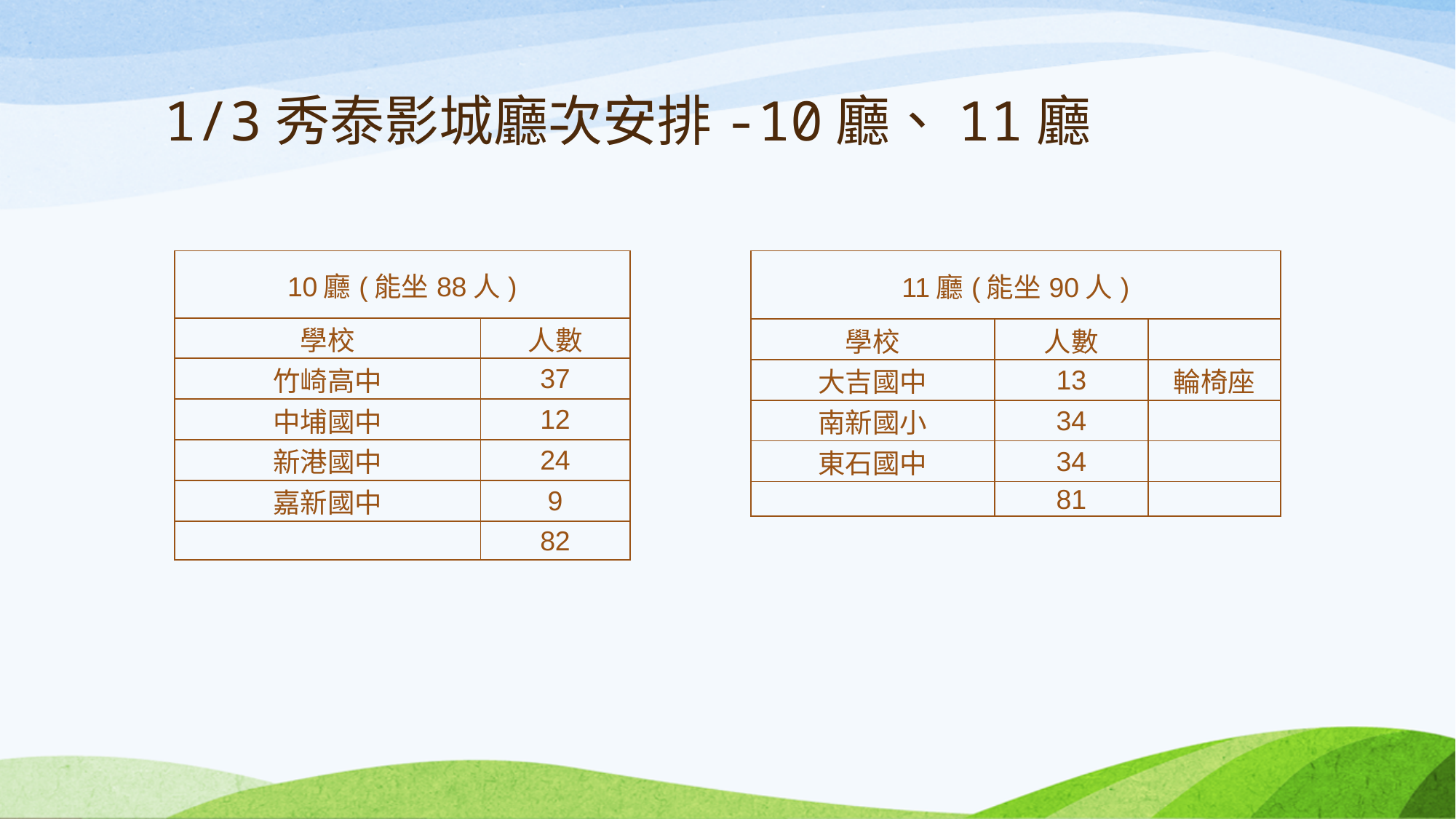

# 1/3秀泰影城廳次安排-10廳、11廳
| 10廳(能坐88人) |  |
| --- | --- |
| 學校 | 人數 |
| 竹崎高中 | 37 |
| 中埔國中 | 12 |
| 新港國中 | 24 |
| 嘉新國中 | 9 |
|  | 82 |
| 11廳(能坐90人) |  |  |
| --- | --- | --- |
| 學校 | 人數 |  |
| 大吉國中 | 13 | 輪椅座 |
| 南新國小 | 34 |  |
| 東石國中 | 34 |  |
|  | 81 |  |